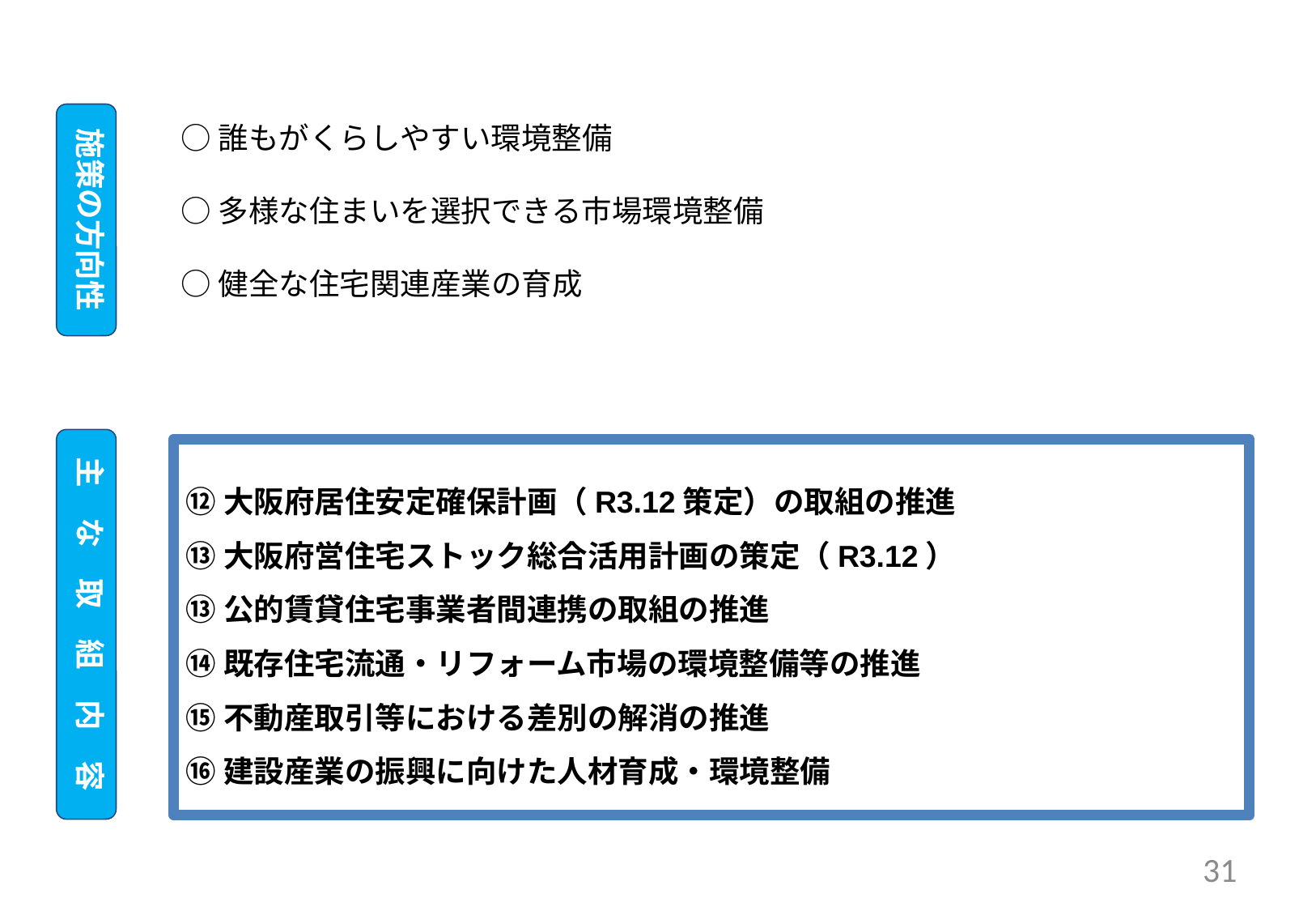

施策の方向性
○誰もがくらしやすい環境整備

○多様な住まいを選択できる市場環境整備

○健全な住宅関連産業の育成
主　な　取　組　内　容

⑫大阪府居住安定確保計画（R3.12策定）の取組の推進
⑬大阪府営住宅ストック総合活用計画の策定（R3.12）
⑬公的賃貸住宅事業者間連携の取組の推進
⑭既存住宅流通・リフォーム市場の環境整備等の推進
⑮不動産取引等における差別の解消の推進
⑯建設産業の振興に向けた人材育成・環境整備

31